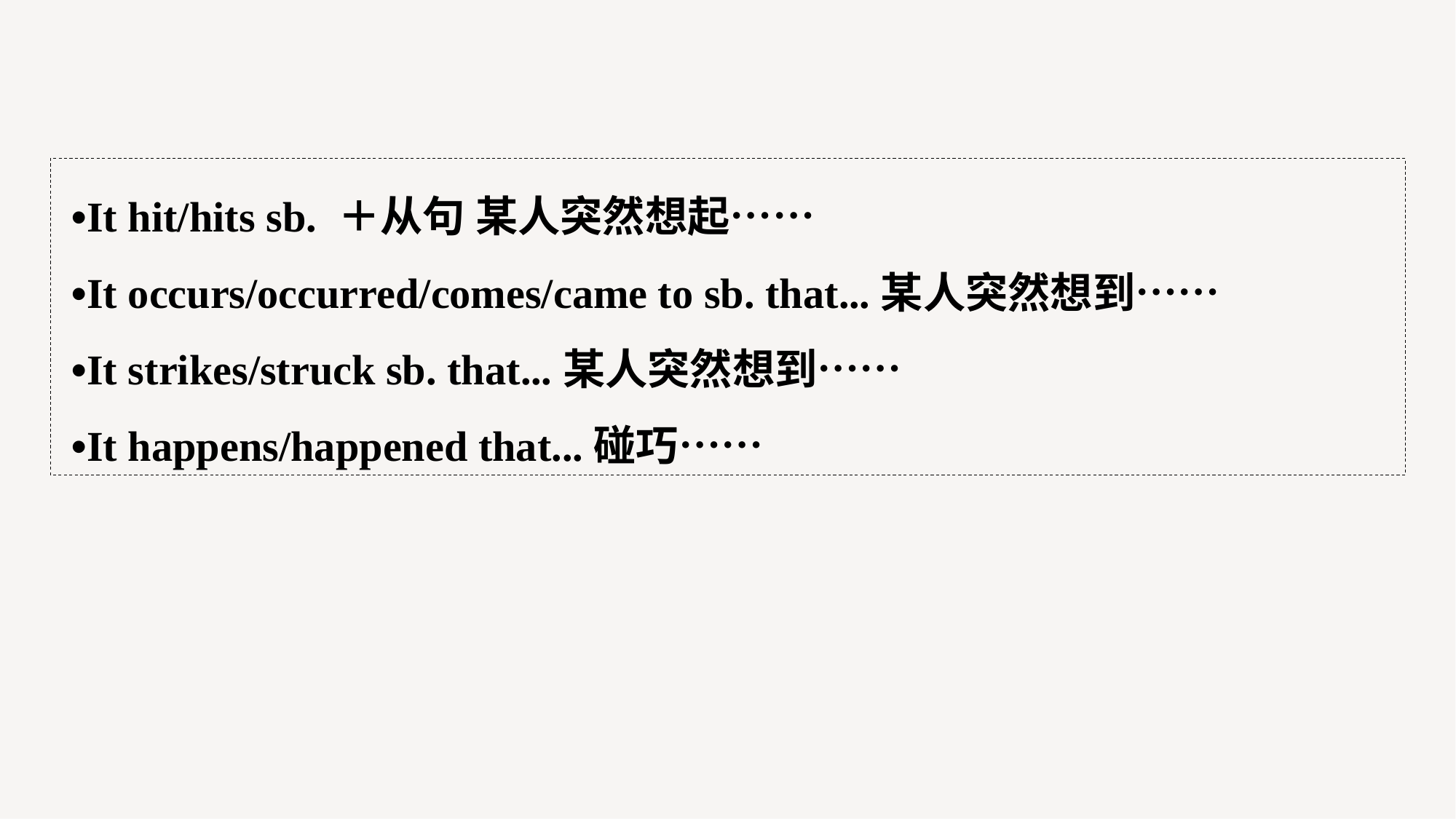

•It hit/hits sb. ＋从句 某人突然想起……
•It occurs/occurred/comes/came to sb. that...某人突然想到……
•It strikes/struck sb. that...某人突然想到……
•It happens/happened that...碰巧……